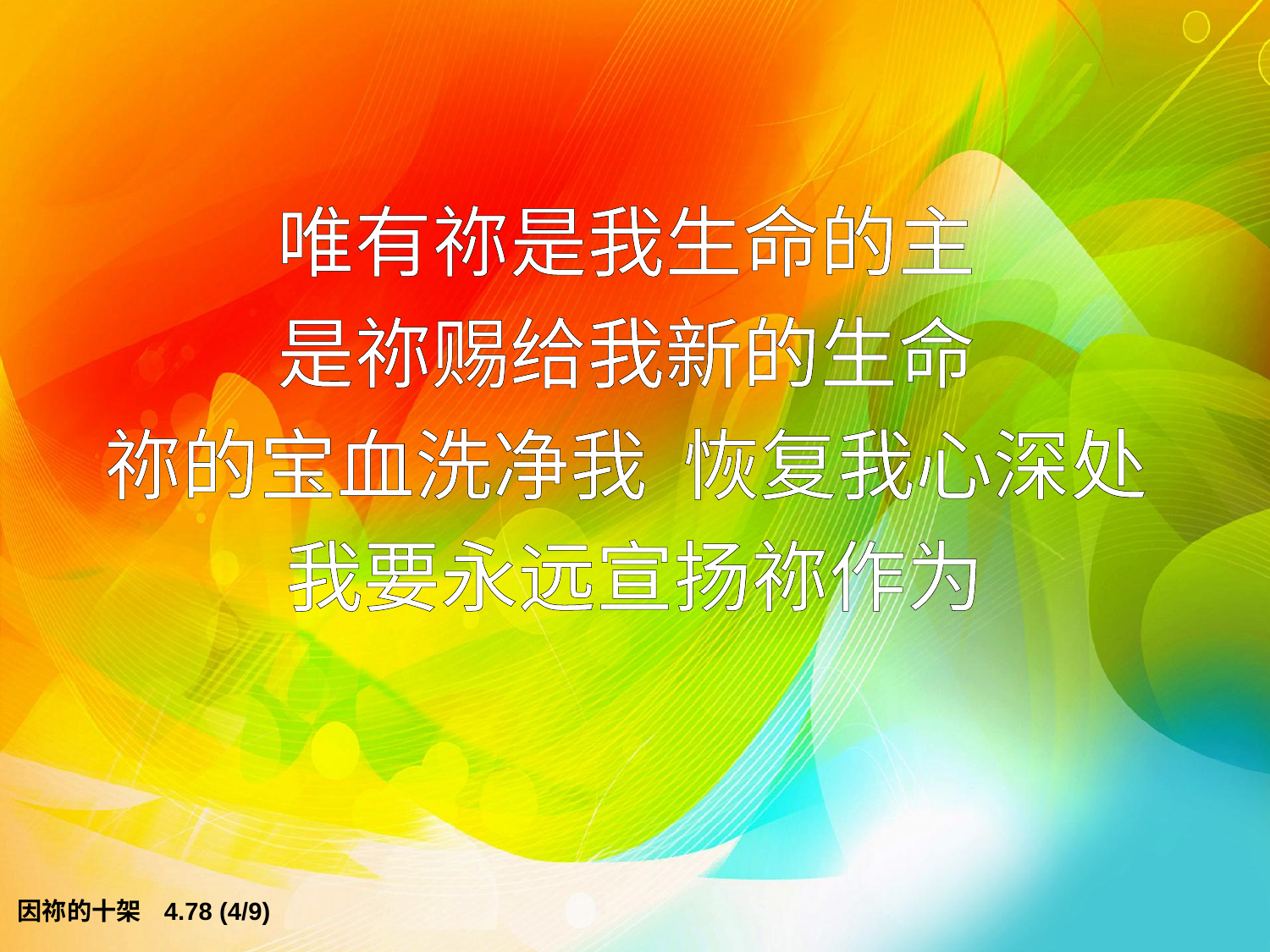

# 唯有祢是我生命的主 是祢赐给我新的生命 祢的宝血洗净我  恢复我心深处 我要永远宣扬祢作为
因祢的十架   4.78 (4/9)